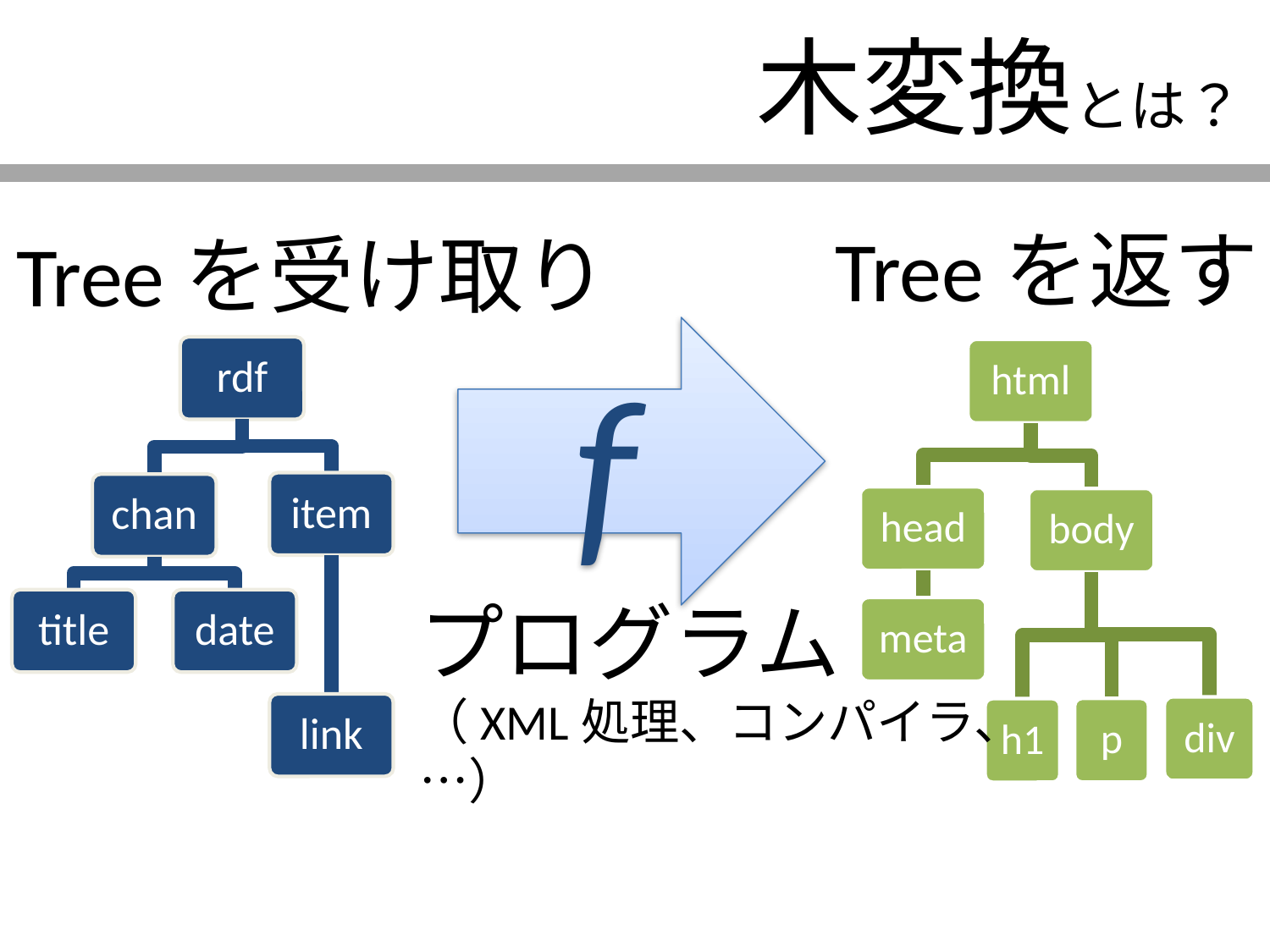

# 木変換とは？
Treeを受け取り
Treeを返す
html
body
p
div
h1
head
meta
rdf
chan
title
date
item
link
f
プログラム
（XML処理、コンパイラ、…）